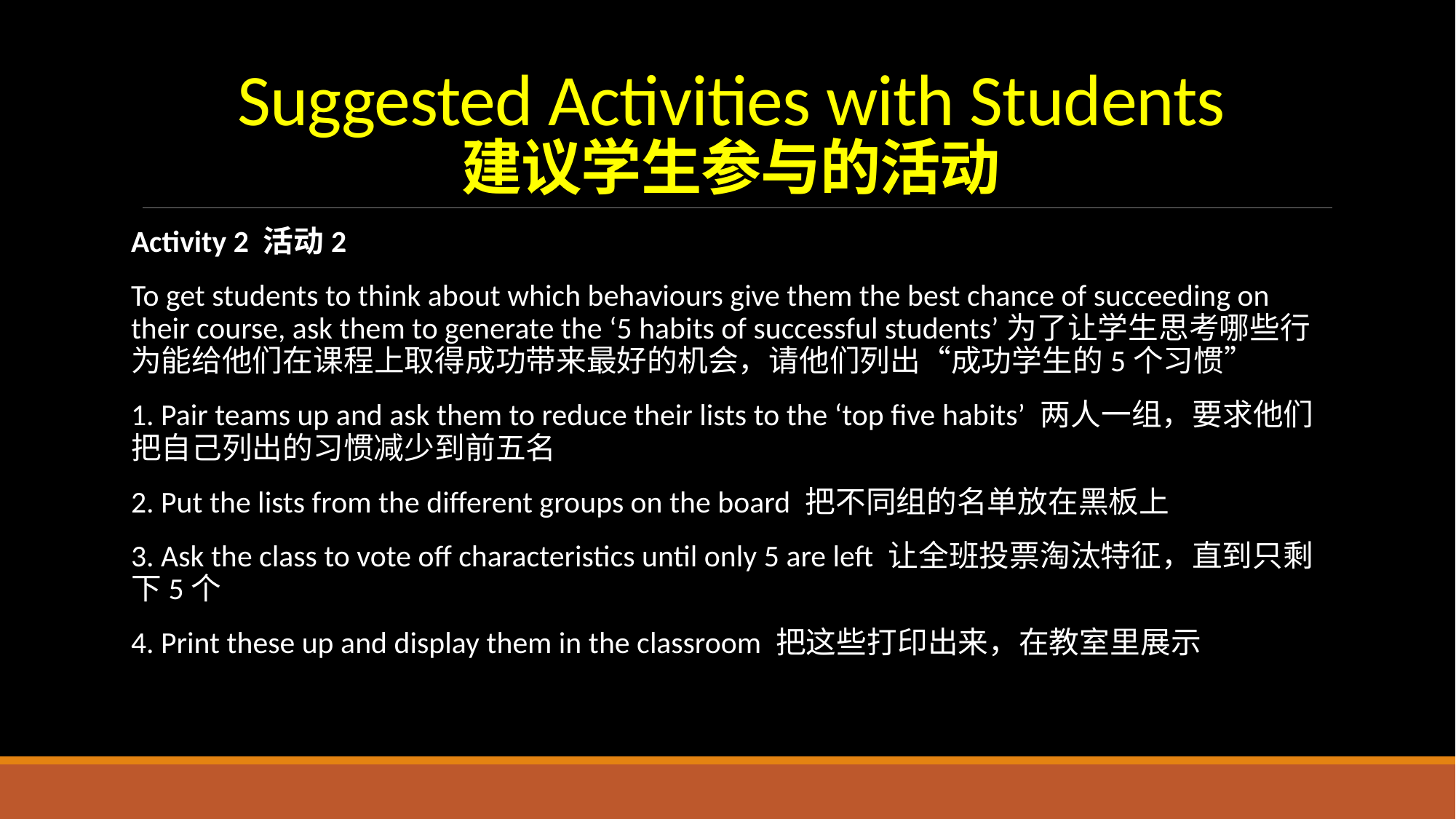

# Suggested Activities with Students 建议学生参与的活动
Activity 2 活动2
To get students to think about which behaviours give them the best chance of succeeding on their course, ask them to generate the ‘5 habits of successful students’为了让学生思考哪些行为能给他们在课程上取得成功带来最好的机会，请他们列出“成功学生的5个习惯”
1. Pair teams up and ask them to reduce their lists to the ‘top five habits’ 两人一组，要求他们把自己列出的习惯减少到前五名
2. Put the lists from the different groups on the board 把不同组的名单放在黑板上
3. Ask the class to vote off characteristics until only 5 are left 让全班投票淘汰特征，直到只剩下5个
4. Print these up and display them in the classroom 把这些打印出来，在教室里展示